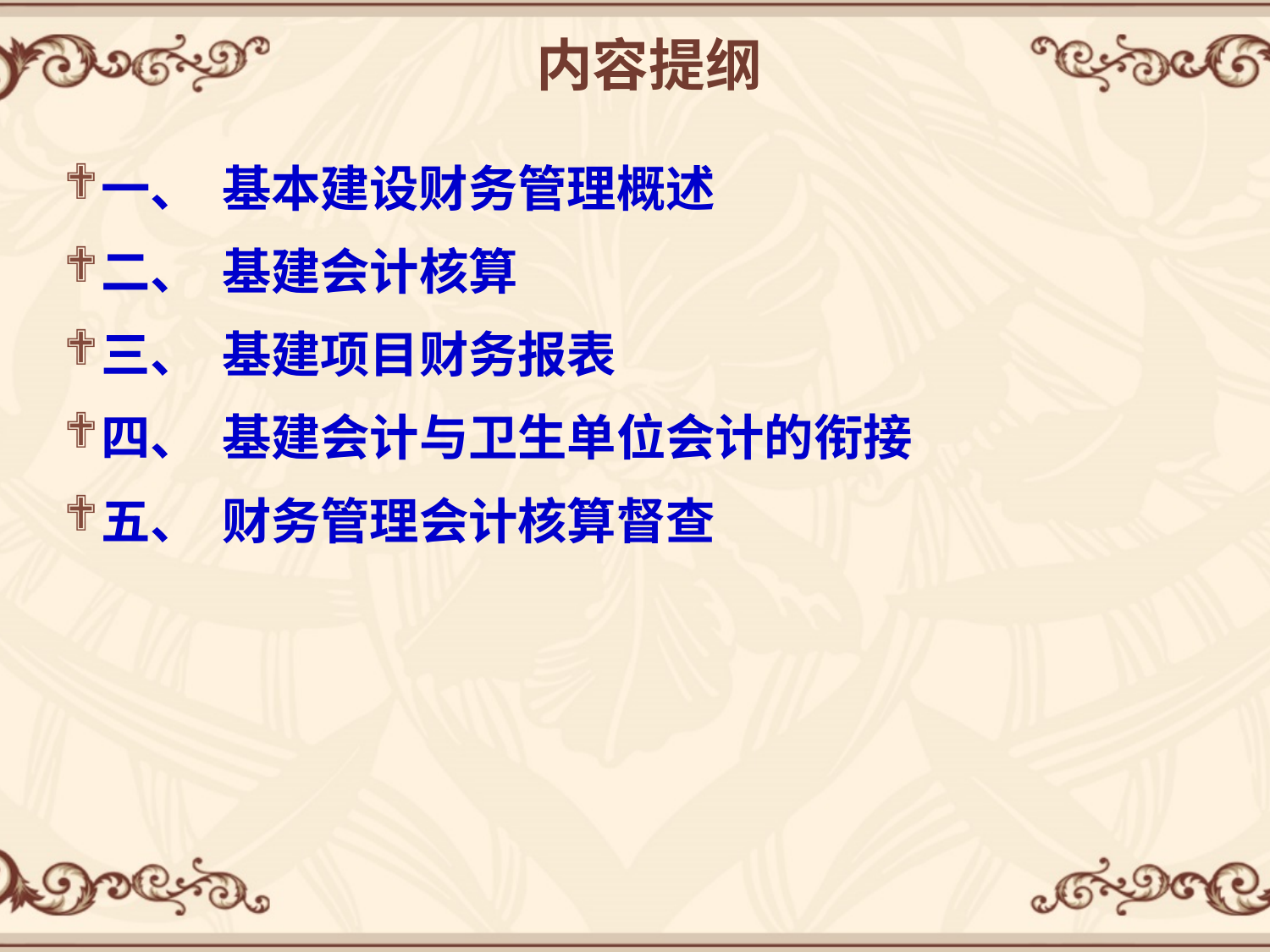

# 内容提纲
一、  基本建设财务管理概述
二、  基建会计核算
三、  基建项目财务报表
四、  基建会计与卫生单位会计的衔接
五、  财务管理会计核算督查